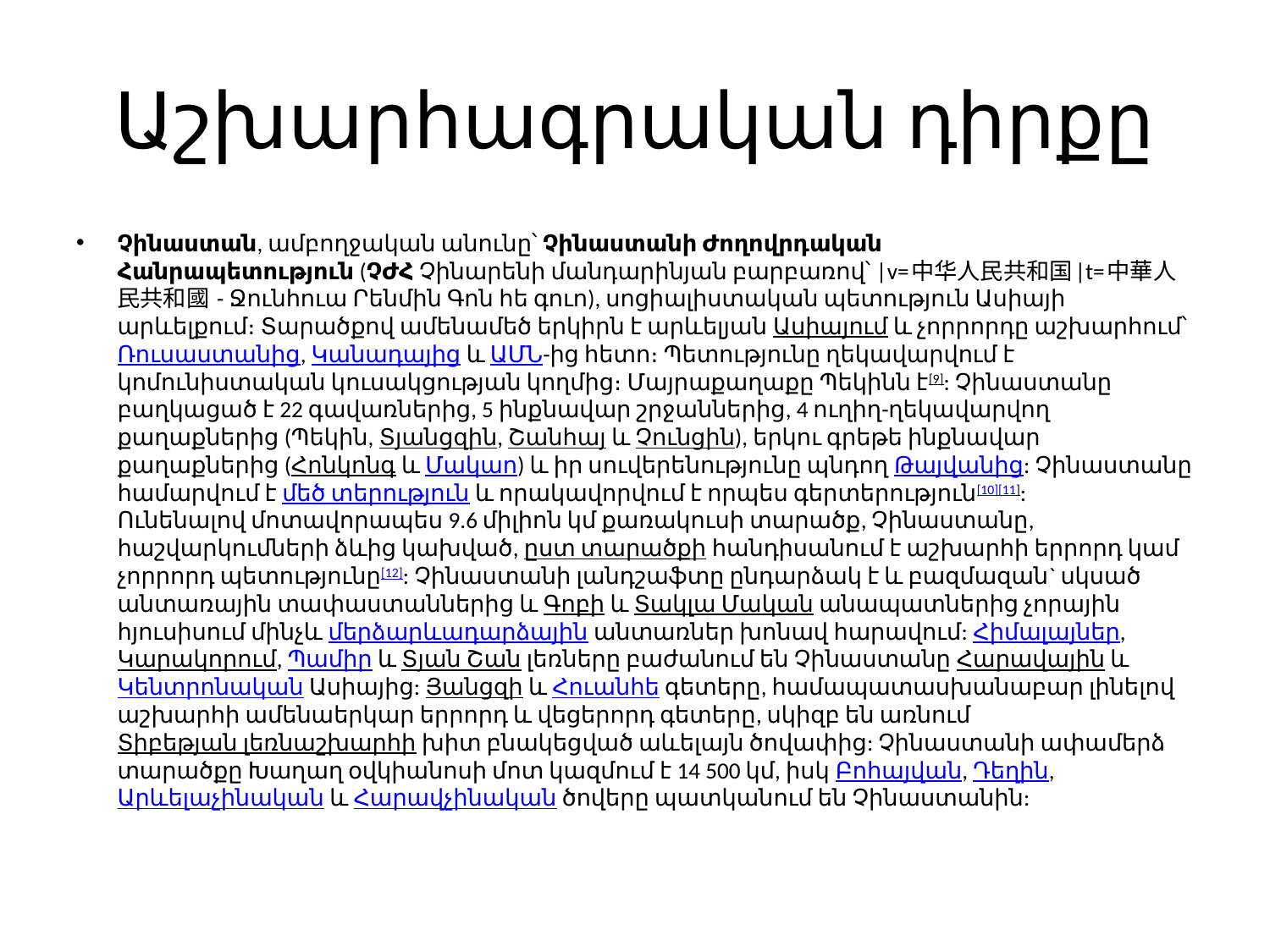

# Աշխարհագրական դիրքը
Չինաստան, ամբողջական անունը՝ Չինաստանի Ժողովրդական Հանրապետություն (ՉԺՀ Չինարենի մանդարինյան բարբառով՝ |v=中华人民共和国|t=中華人民共和國 - Ջունհուա Րենմին Գոն հե գուո), սոցիալիստական պետություն Ասիայի արևելքում։ Տարածքով ամենամեծ երկիրն է արևելյան Ասիայում և չորրորդը աշխարհում՝ Ռուսաստանից, Կանադայից և ԱՄՆ-ից հետո։ Պետությունը ղեկավարվում է կոմունիստական կուսակցության կողմից։ Մայրաքաղաքը Պեկինն է[9]: Չինաստանը բաղկացած է 22 գավառներից, 5 ինքնավար շրջաններից, 4 ուղիղ-ղեկավարվող քաղաքներից (Պեկին, Տյանցզին, Շանհայ և Չունցին), երկու գրեթե ինքնավար քաղաքներից (Հոնկոնգ և Մակաո) և իր սուվերենությունը պնդող Թայվանից: Չինաստանը համարվում է մեծ տերություն և որակավորվում է որպես գերտերություն[10][11]:         Ունենալով մոտավորապես 9.6 միլիոն կմ քառակուսի տարածք, Չինաստանը, հաշվարկումների ձևից կախված, ըստ տարածքի հանդիսանում է աշխարհի երրորդ կամ չորրորդ պետությունը[12]: Չինաստանի լանդշաֆտը ընդարձակ է և բազմազան` սկսած անտառային տափաստաններից և Գոբի և Տակլա Մական անապատներից չորային հյուսիսում մինչև մերձարևադարձային անտառներ խոնավ հարավում: Հիմալայներ, Կարակորում, Պամիր և Տյան Շան լեռները բաժանում են Չինաստանը Հարավային և Կենտրոնական Ասիայից: Յանցզի և Հուանհե գետերը, համապատասխանաբար լինելով աշխարհի ամենաերկար երրորդ և վեցերորդ գետերը, սկիզբ են առնում Տիբեթյան լեռնաշխարհի խիտ բնակեցված աևելայն ծովափից: Չինաստանի ափամերձ տարածքը Խաղաղ օվկիանոսի մոտ կազմում է 14 500 կմ, իսկ Բոհայվան, Դեղին, Արևելաչինական և Հարավչինական ծովերը պատկանում են Չինաստանին: